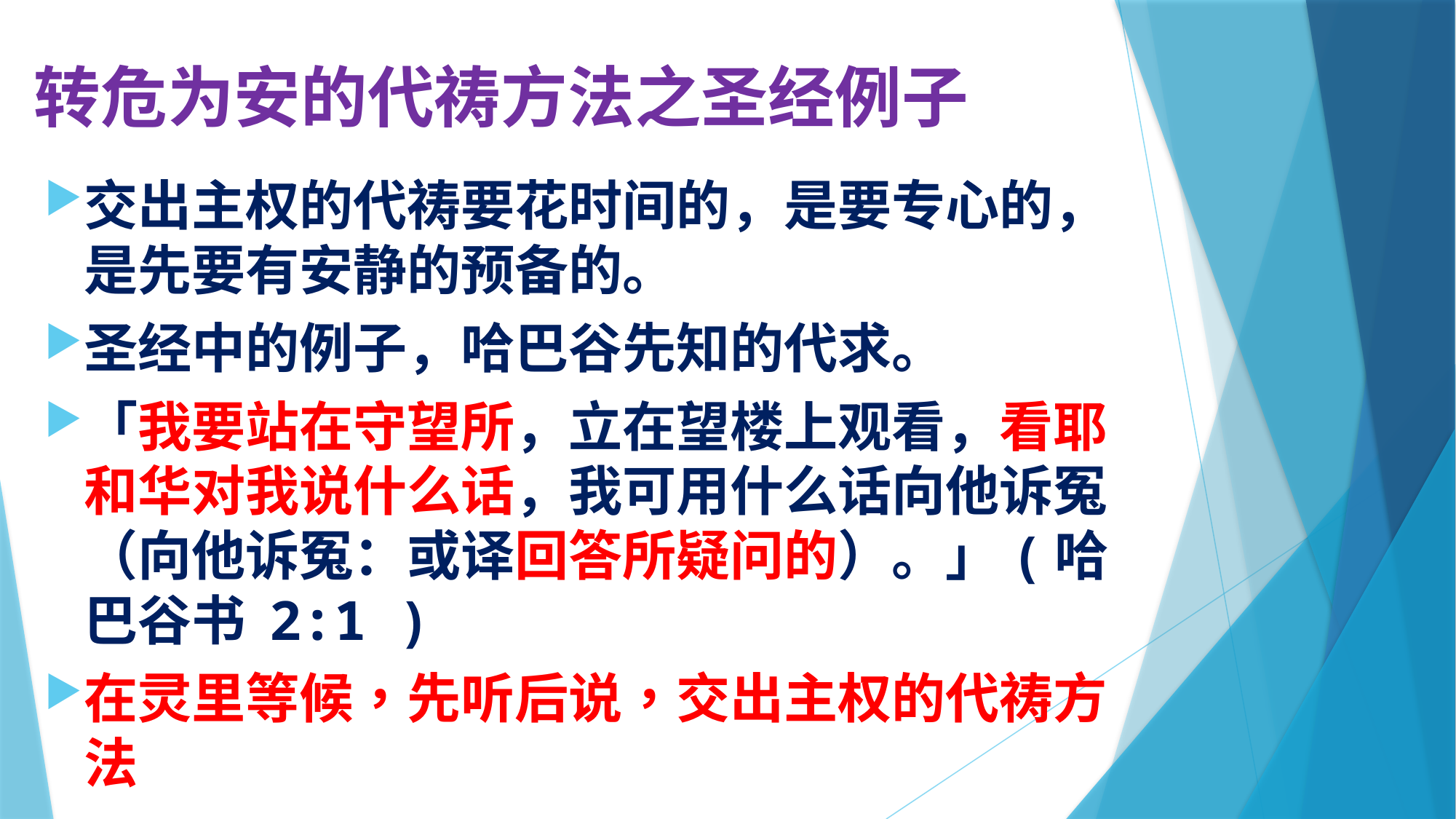

# 转危为安的代祷方法之圣经例子
交出主权的代祷要花时间的，是要专心的，是先要有安静的预备的。
圣经中的例子，哈巴谷先知的代求。
「我要站在守望所，立在望楼上观看，看耶和华对我说什么话，我可用什么话向他诉冤（向他诉冤：或译回答所疑问的）。」(哈巴谷书 2:1 )
在灵里等候，先听后说，交出主权的代祷方法